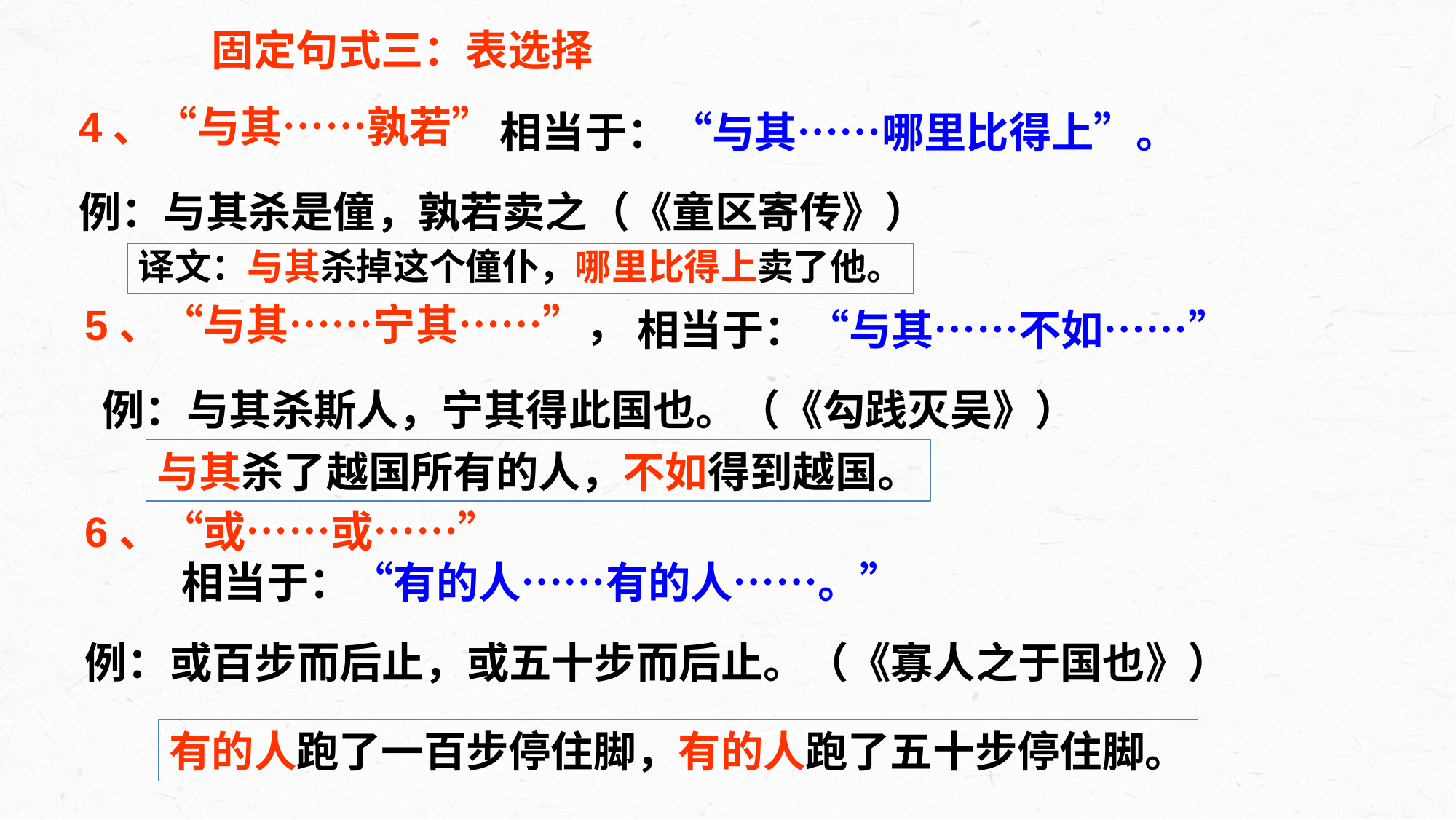

固定句式三：表选择
4、“与其……孰若”
例：与其杀是僮，孰若卖之（《童区寄传》）
相当于：“与其……哪里比得上”。
译文：与其杀掉这个僮仆，哪里比得上卖了他。
相当于：“与其……不如……”
5、“与其……宁其……”，

 例：与其杀斯人，宁其得此国也。（《勾践灭吴》）
与其杀了越国所有的人，不如得到越国。
6、“或……或……”

例：或百步而后止，或五十步而后止。（《寡人之于国也》）

相当于：“有的人……有的人……。”
有的人跑了一百步停住脚，有的人跑了五十步停住脚。